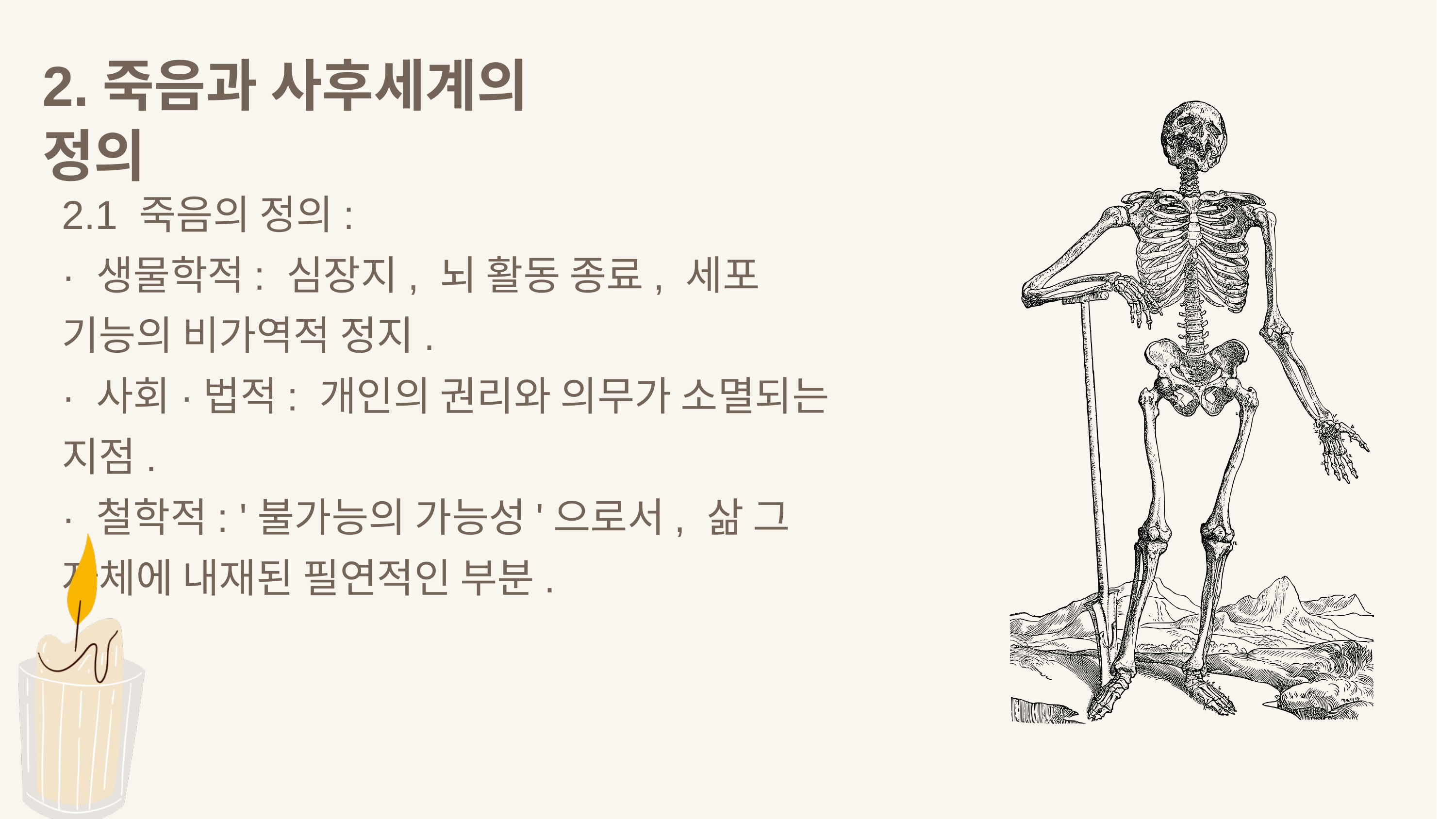

2.죽음과 사후세계의 정의

2.1 죽음의 정의:
· 생물학적: 심장지, 뇌 활동 종료, 세포 기능의 비가역적 정지.
· 사회·법적: 개인의 권리와 의무가 소멸되는 지점.
· 철학적: '불가능의 가능성'으로서, 삶 그 자체에 내재된 필연적인 부분.